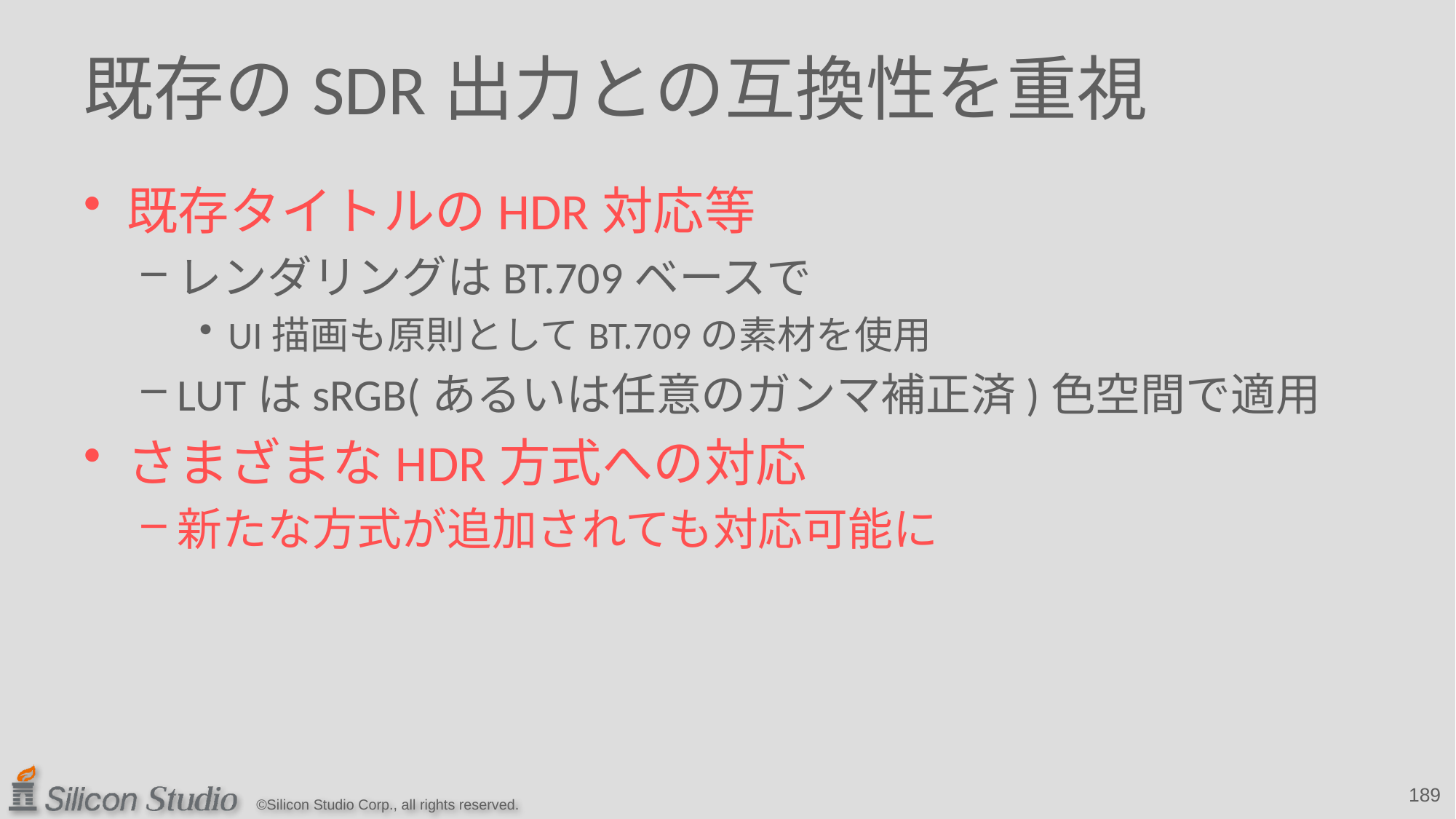

# 既存のSDR出力との互換性を重視
既存タイトルのHDR対応等
レンダリングはBT.709ベースで
UI描画も原則としてBT.709の素材を使用
LUTはsRGB(あるいは任意のガンマ補正済)色空間で適用
さまざまなHDR方式への対応
新たな方式が追加されても対応可能に
189